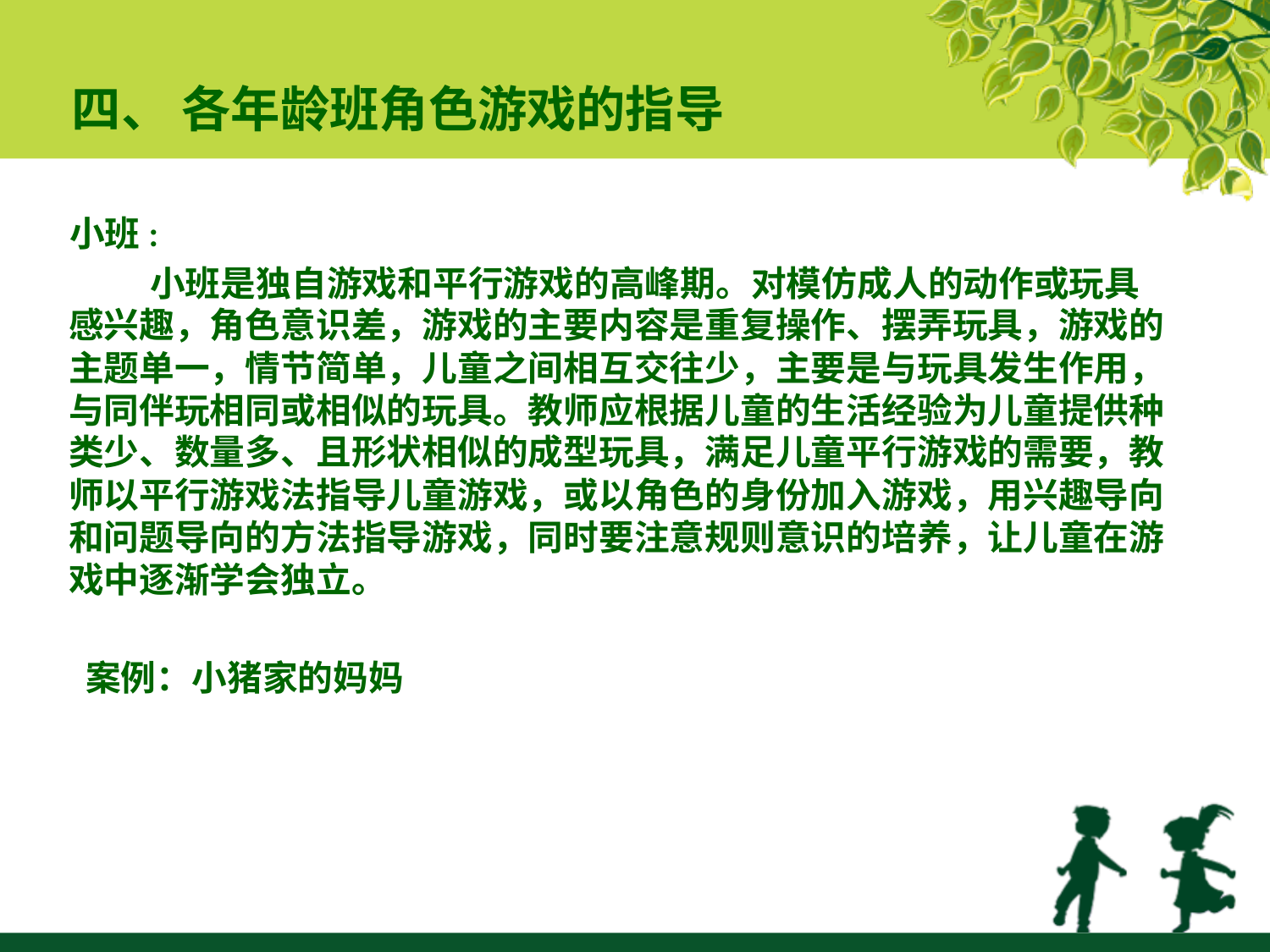

# 四、 各年龄班角色游戏的指导
     小班:
               小班是独自游戏和平行游戏的高峰期。对模仿成人的动作或玩具感兴趣，角色意识差，游戏的主要内容是重复操作、摆弄玩具，游戏的主题单一，情节简单，儿童之间相互交往少，主要是与玩具发生作用，与同伴玩相同或相似的玩具。教师应根据儿童的生活经验为儿童提供种类少、数量多、且形状相似的成型玩具，满足儿童平行游戏的需要，教师以平行游戏法指导儿童游戏，或以角色的身份加入游戏，用兴趣导向和问题导向的方法指导游戏，同时要注意规则意识的培养，让儿童在游戏中逐渐学会独立。

       案例：小猪家的妈妈